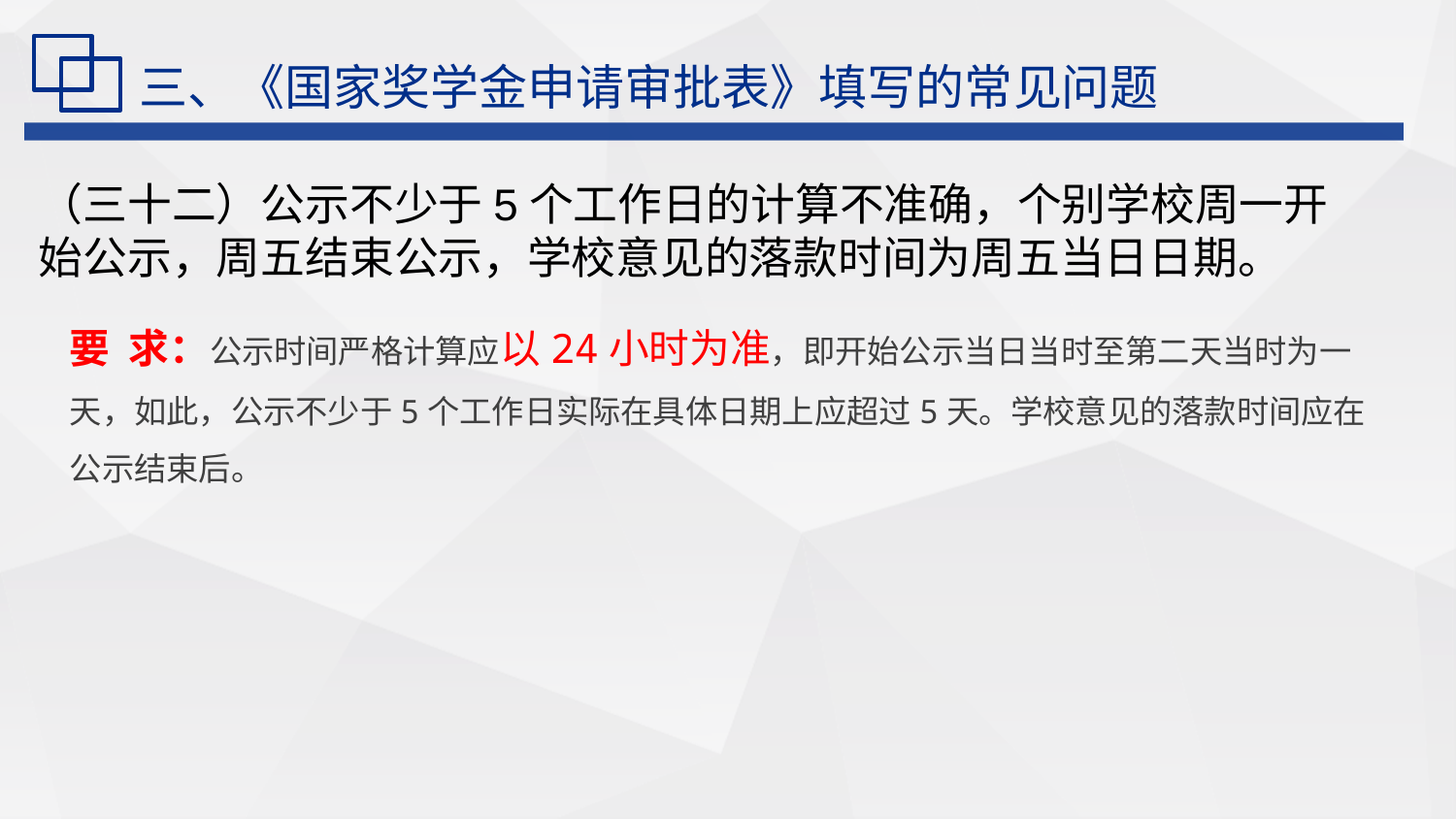

三、《国家奖学金申请审批表》填写的常见问题

（三十二）公示不少于5个工作日的计算不准确，个别学校周一开始公示，周五结束公示，学校意见的落款时间为周五当日日期。
要  求：公示时间严格计算应以24小时为准，即开始公示当日当时至第二天当时为一天，如此，公示不少于5个工作日实际在具体日期上应超过5天。学校意见的落款时间应在公示结束后。